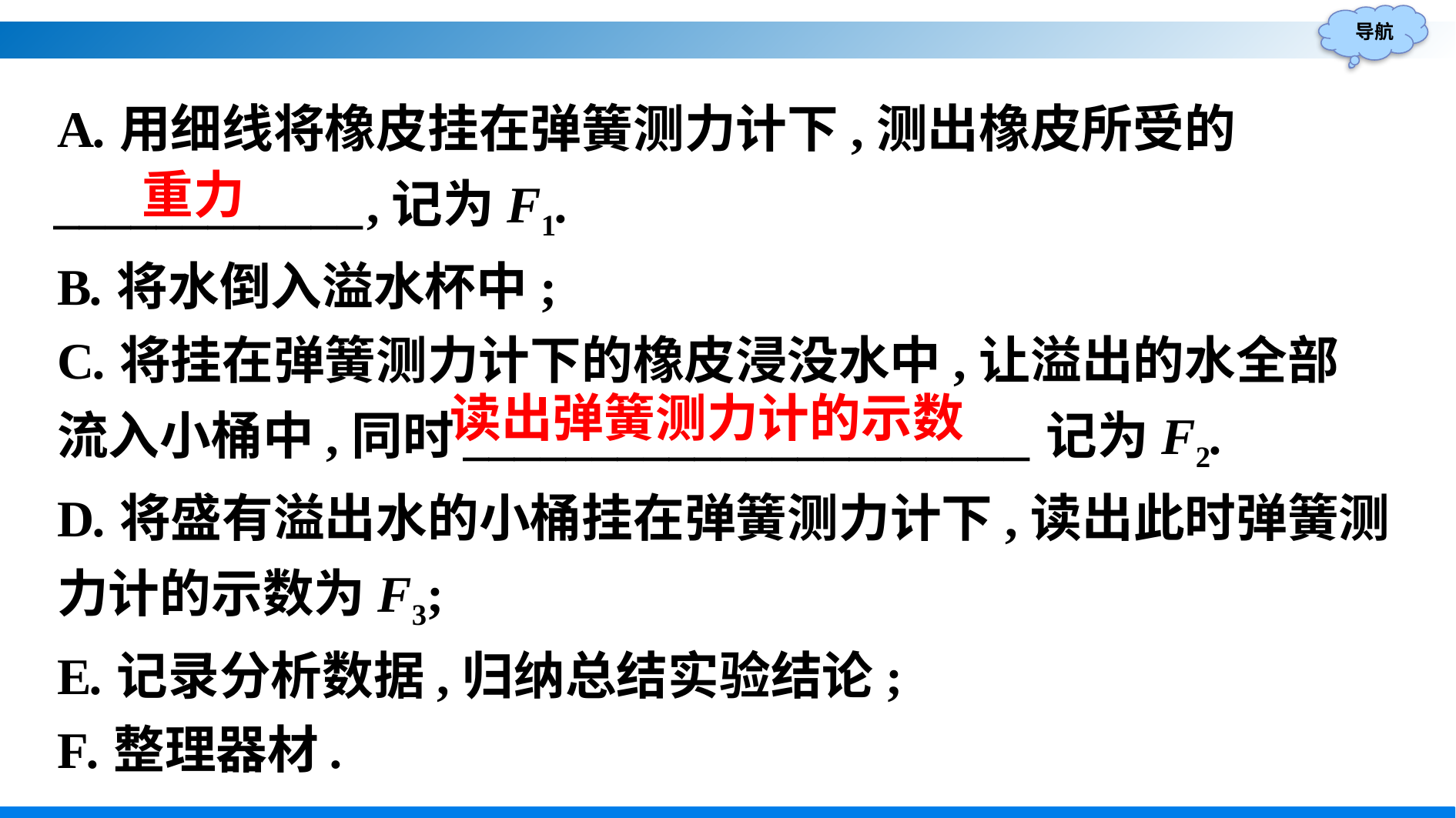

A.用细线将橡皮挂在弹簧测力计下,测出橡皮所受的____________,记为F1.
B.将水倒入溢水杯中;
C.将挂在弹簧测力计下的橡皮浸没水中,让溢出的水全部
流入小桶中,同时______________________记为F2.
D.将盛有溢出水的小桶挂在弹簧测力计下,读出此时弹簧测力计的示数为F3;
E.记录分析数据,归纳总结实验结论;
F.整理器材.
重力
读出弹簧测力计的示数